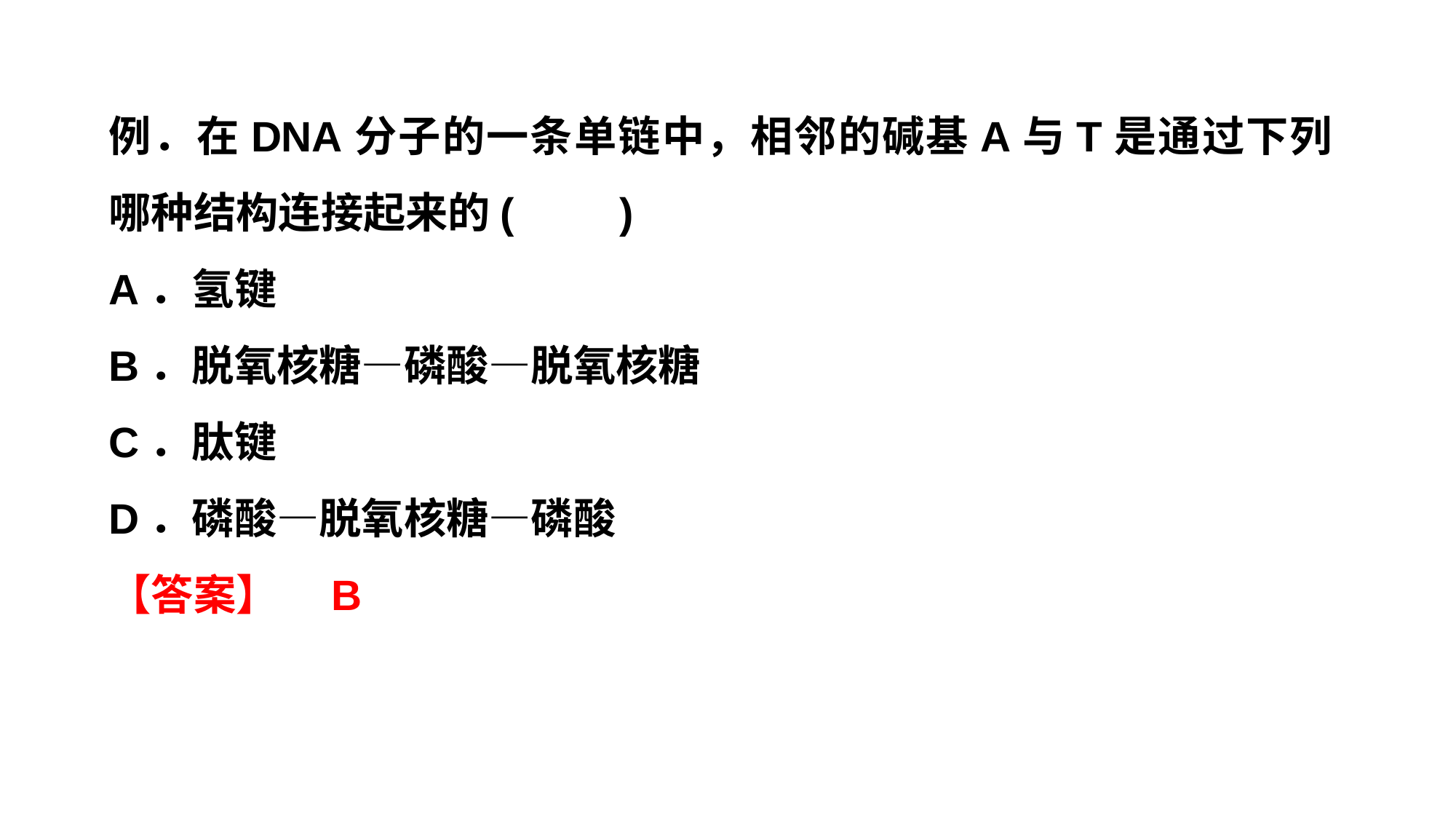

例．在DNA分子的一条单链中，相邻的碱基A与T是通过下列哪种结构连接起来的(　　)
A．氢键
B．脱氧核糖—磷酸—脱氧核糖
C．肽键
D．磷酸—脱氧核糖—磷酸
【答案】　B